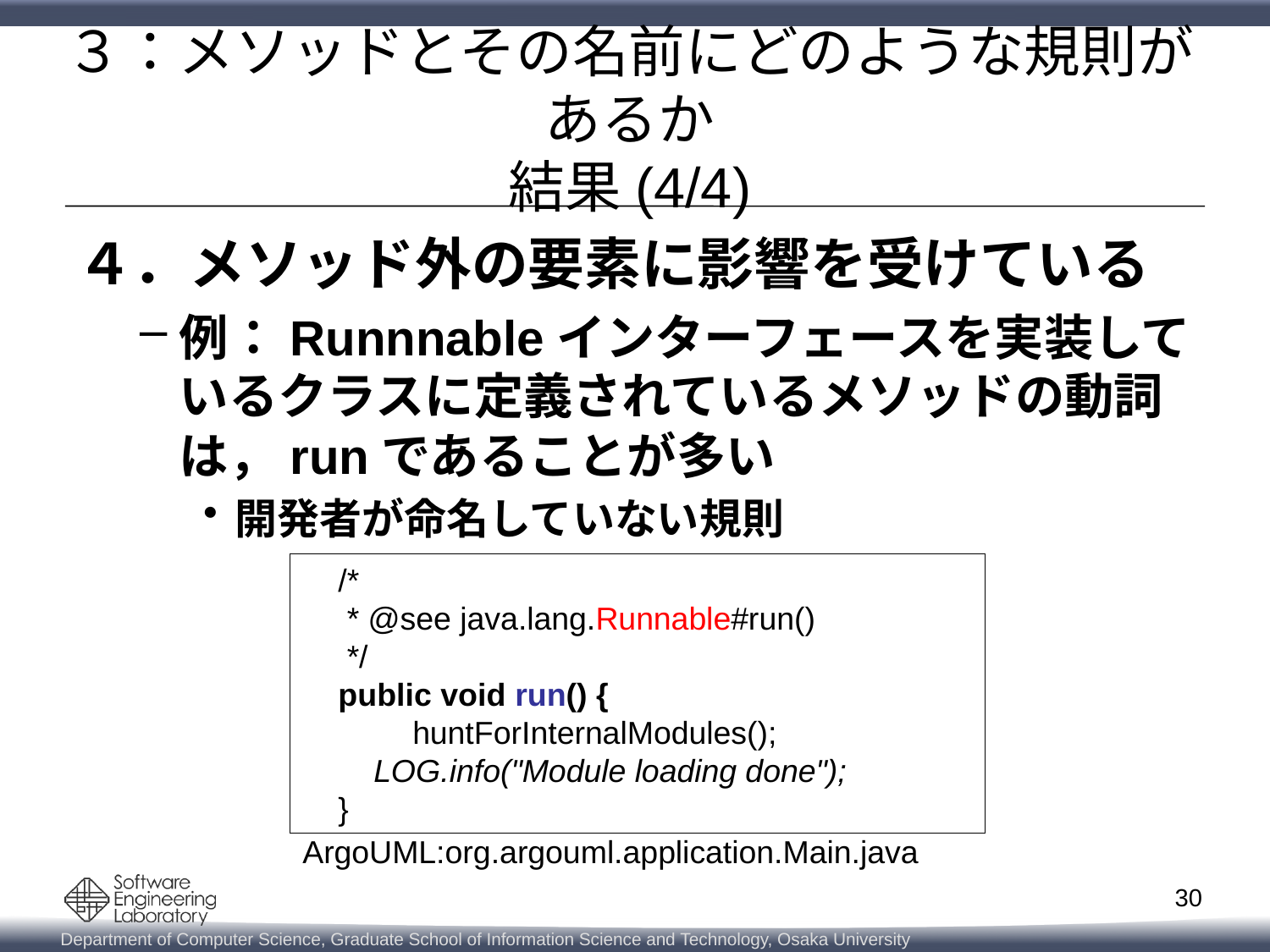

# ３：メソッドとその名前にどのような規則があるか 結果(4/4)
４．メソッド外の要素に影響を受けている
例：Runnnableインターフェースを実装しているクラスに定義されているメソッドの動詞は，runであることが多い
開発者が命名していない規則
    /*
     * @see java.lang.Runnable#run()
     */
    public void run() {
　　　 huntForInternalModules();
        LOG.info("Module loading done");
    }
ArgoUML:org.argouml.application.Main.java
30